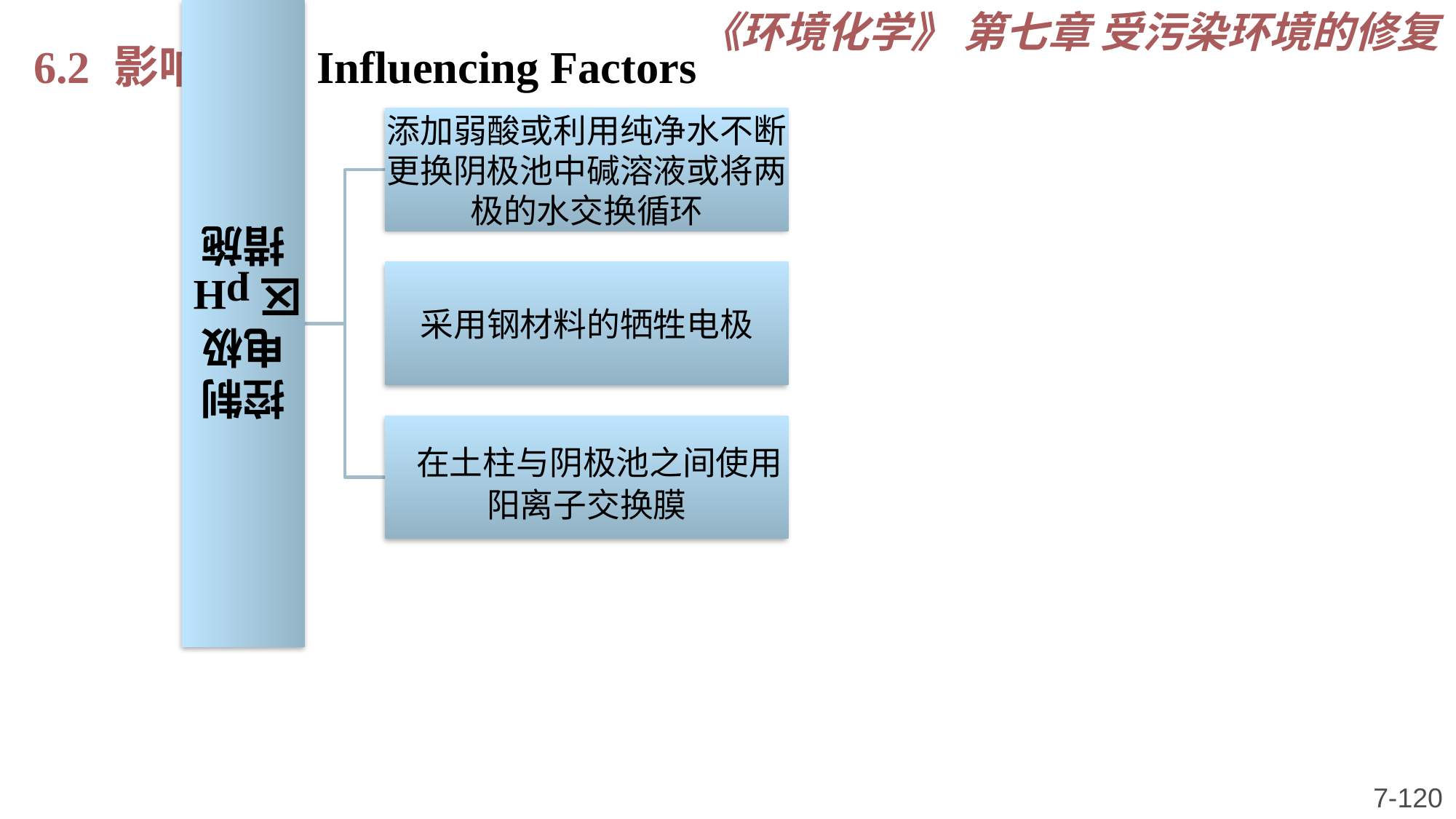

《环境化学》 第七章 受污染环境的修复
6.2 影响因素 Influencing Factors

控制电极区pH措施
添加弱酸或利用纯净水不断更换阴极池中碱溶液或将两极的水交换循环
采用钢材料的牺牲电极
  在土柱与阴极池之间使用阳离子交换膜
7-120